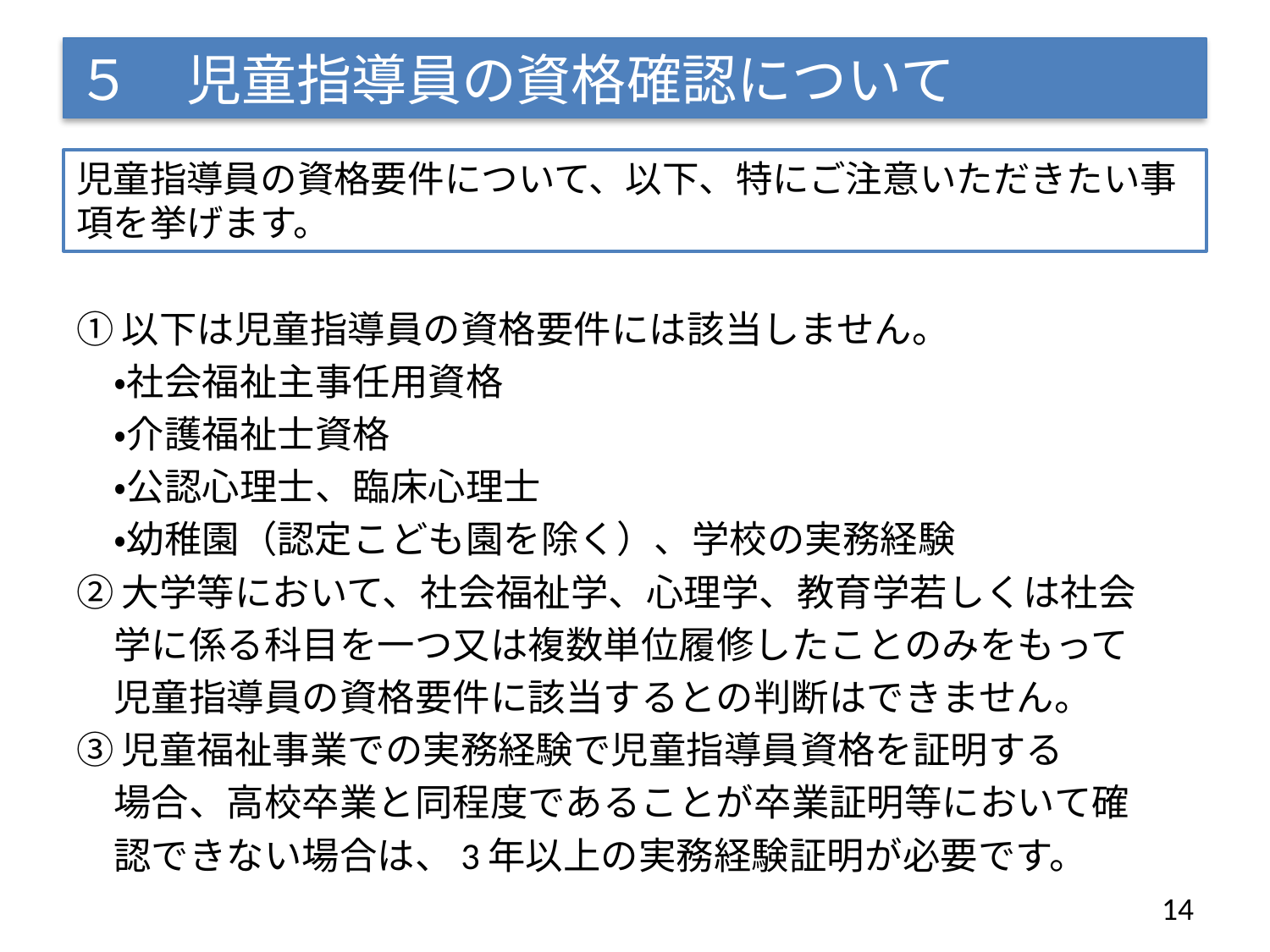

# ５　児童指導員の資格確認について
児童指導員の資格要件について、以下、特にご注意いただきたい事項を挙げます。
①以下は児童指導員の資格要件には該当しません。
　・社会福祉主事任用資格
　・介護福祉士資格
　・公認心理士、臨床心理士
　・幼稚園（認定こども園を除く）、学校の実務経験
②大学等において、社会福祉学、心理学、教育学若しくは社会
　学に係る科目を一つ又は複数単位履修したことのみをもって
　児童指導員の資格要件に該当するとの判断はできません。
➂児童福祉事業での実務経験で児童指導員資格を証明する
　場合、高校卒業と同程度であることが卒業証明等において確
　認できない場合は、3年以上の実務経験証明が必要です。
14